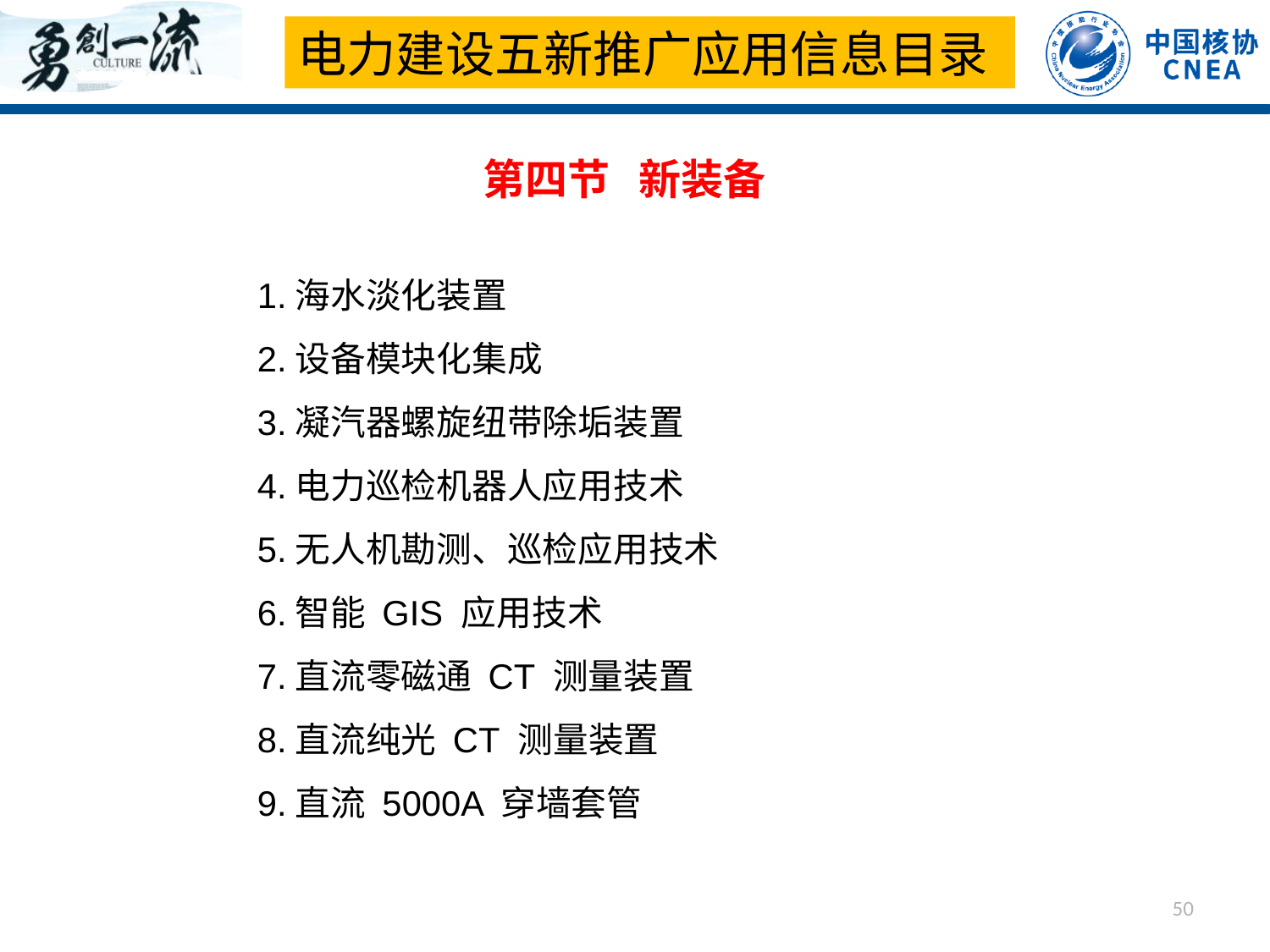

电力建设五新推广应用信息目录
第四节   新装备
1.海水淡化装置
2.设备模块化集成
3.凝汽器螺旋纽带除垢装置
4.电力巡检机器人应用技术
5.无人机勘测、巡检应用技术
6.智能 GIS 应用技术
7.直流零磁通 CT 测量装置
8.直流纯光 CT 测量装置
9.直流 5000A 穿墙套管
50